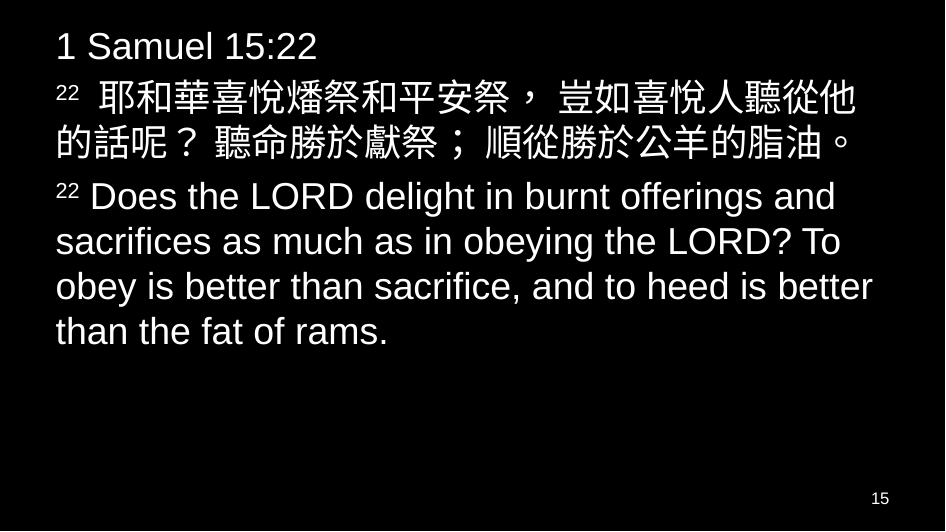

1 Samuel 15:22
22 耶和華喜悅燔祭和平安祭， 豈如喜悅人聽從他的話呢？ 聽命勝於獻祭； 順從勝於公羊的脂油。
22 Does the Lord delight in burnt offerings and sacrifices as much as in obeying the Lord? To obey is better than sacrifice, and to heed is better than the fat of rams.
15